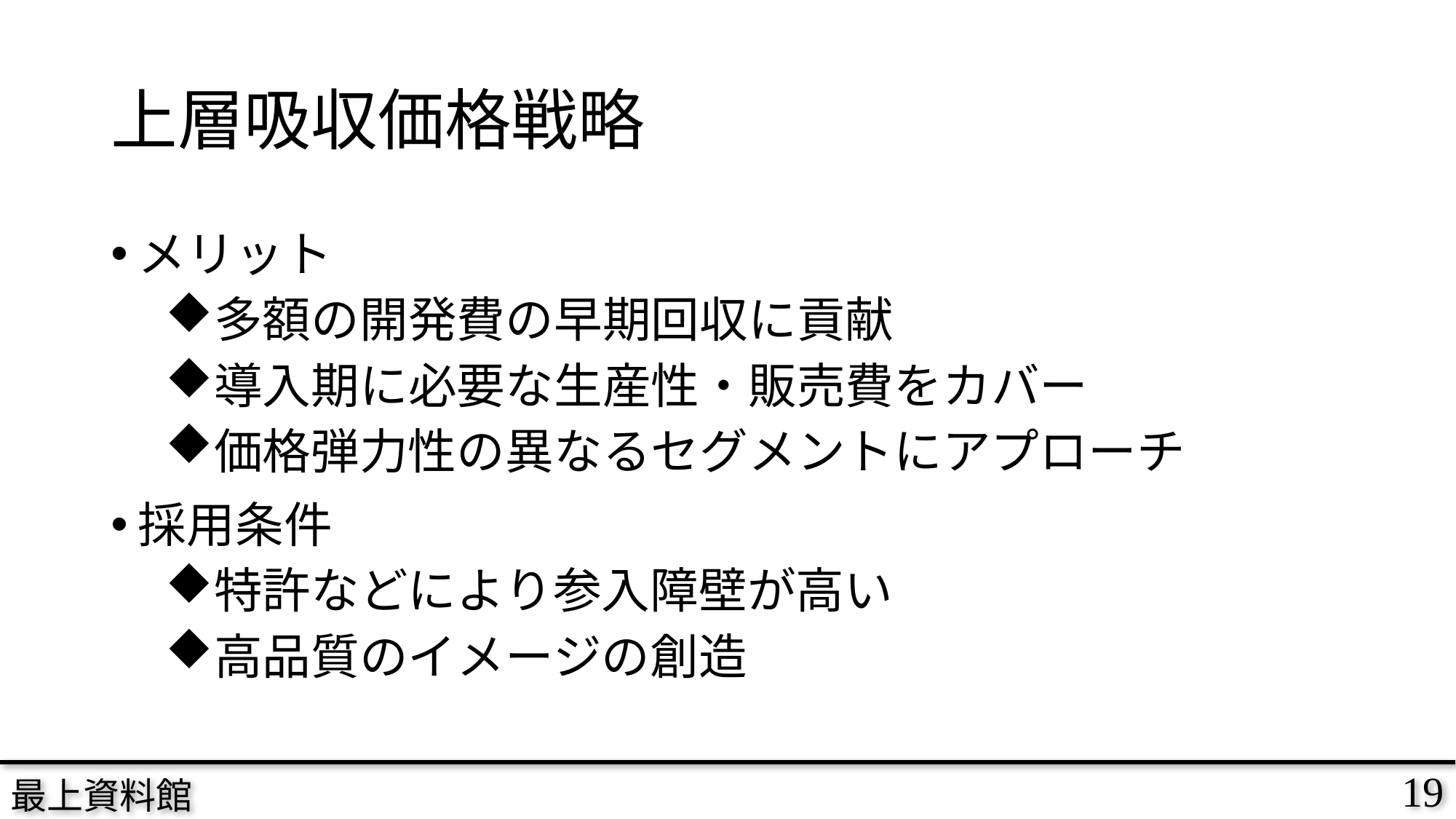

# 上層吸収価格戦略
メリット
多額の開発費の早期回収に貢献
導入期に必要な生産性・販売費をカバー
価格弾力性の異なるセグメントにアプローチ
採用条件
特許などにより参入障壁が高い
高品質のイメージの創造